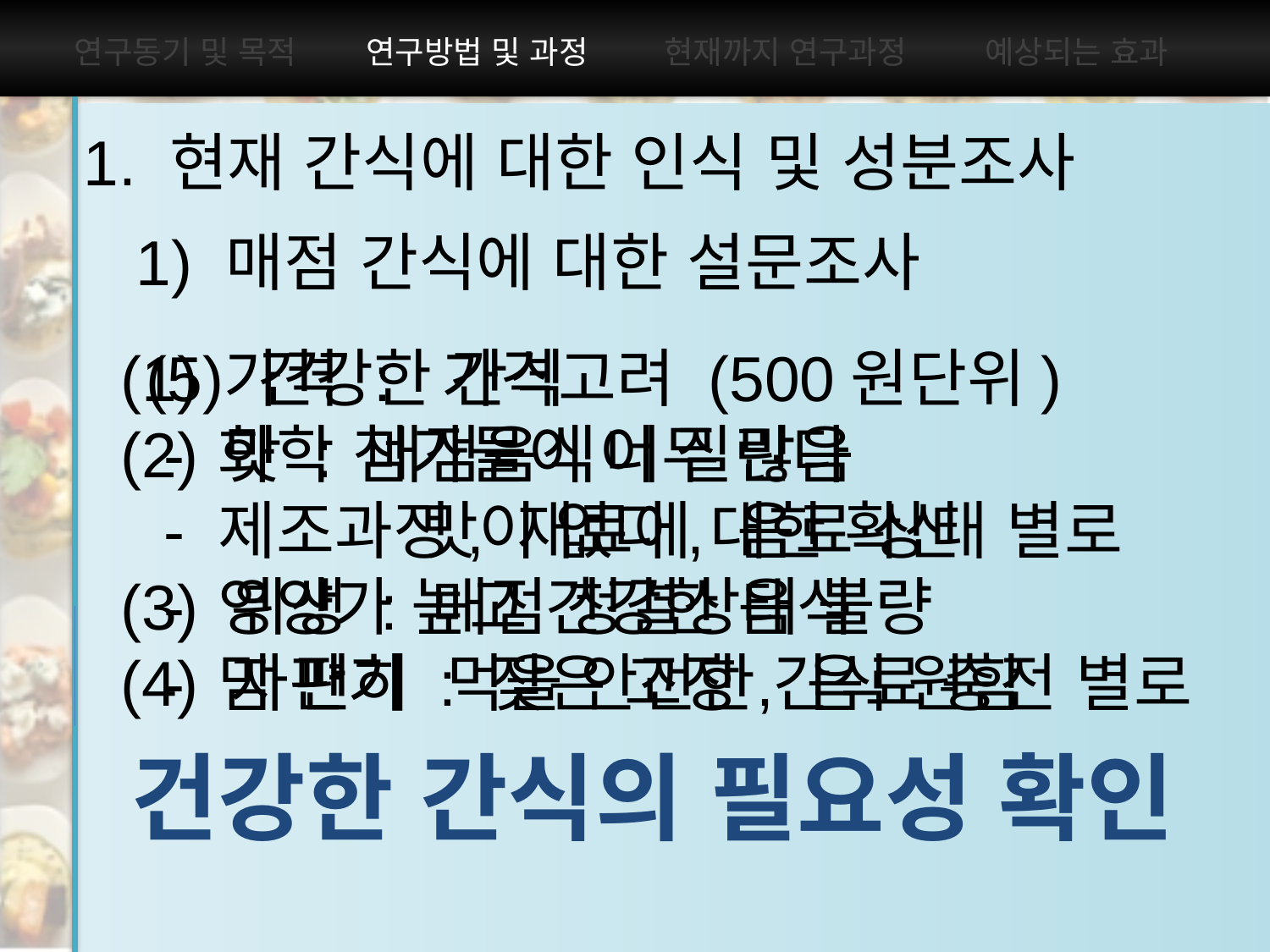

연구방법 및 과정

1. 현재 간식에 대한 인식 및 성분조사
1) 매점 간식에 대한 설문조사
가격 :  가격고려 (500원단위)
맛 : 매점음식이 질린다
                맛이 없다, 음료 상태 별로
(3) 위생 : 매점 청결상태 불량
(4) 자판기 : 잦은 고장, 음료 충전 별로

(5) 건강한 간식
 - 화학 첨가물이 너무 많음
 - 제조과정, 재료에 대한 확신
 - 영양가 높고 건강한 음식
 - 맘 편히  먹을 안전한 간식 원함
Process
&Method
건강한 간식의 필요성 확인